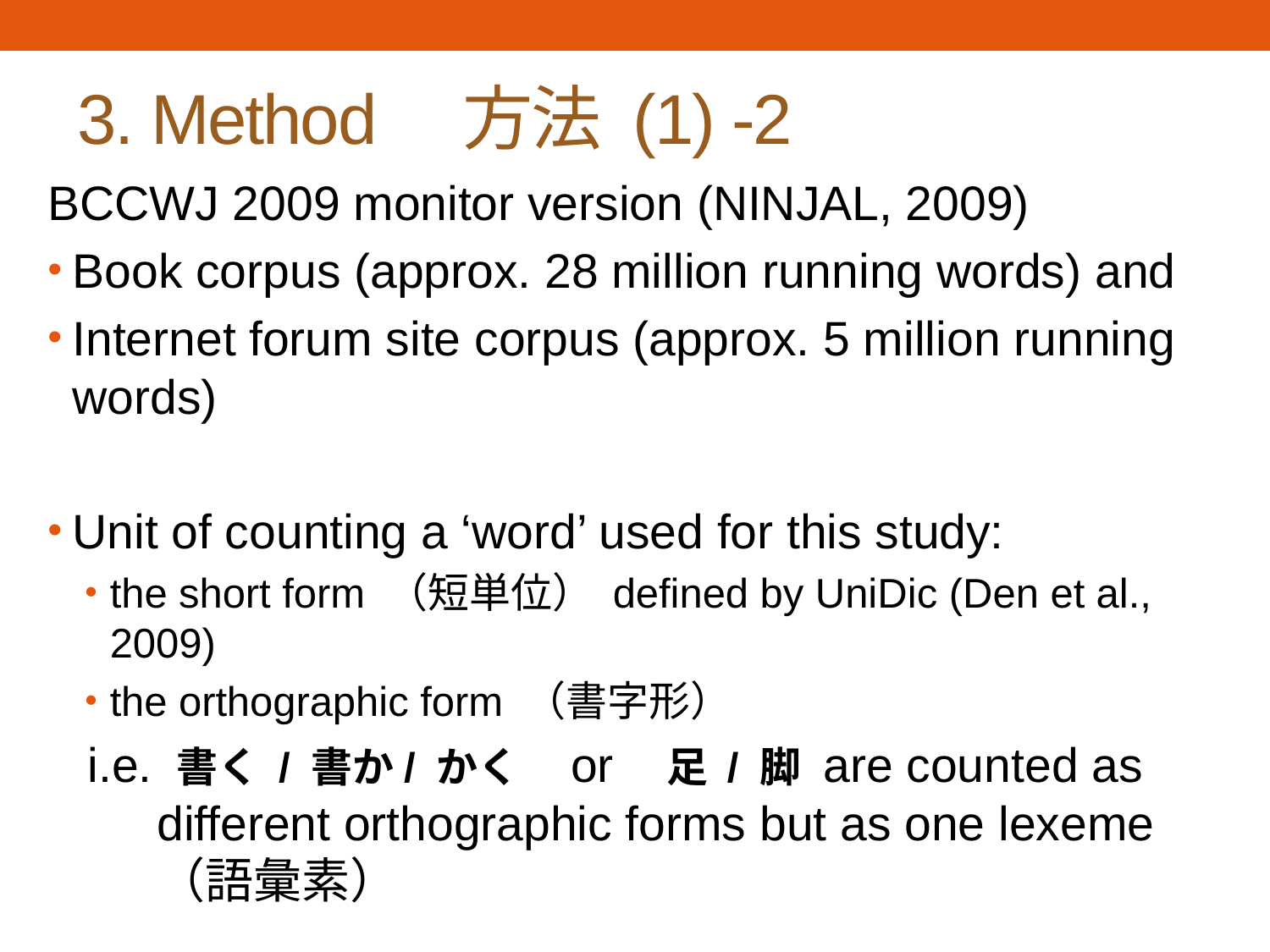

# 3. Method　方法 (1) -2
BCCWJ 2009 monitor version (NINJAL, 2009)
Book corpus (approx. 28 million running words) and
Internet forum site corpus (approx. 5 million running words)

Unit of counting a ‘word’ used for this study:
the short form （短単位） defined by UniDic (Den et al., 2009)
the orthographic form （書字形）
   i.e. 書く / 書か/ かく　or　足 / 脚 are counted as different orthographic forms but as one lexeme （語彙素）